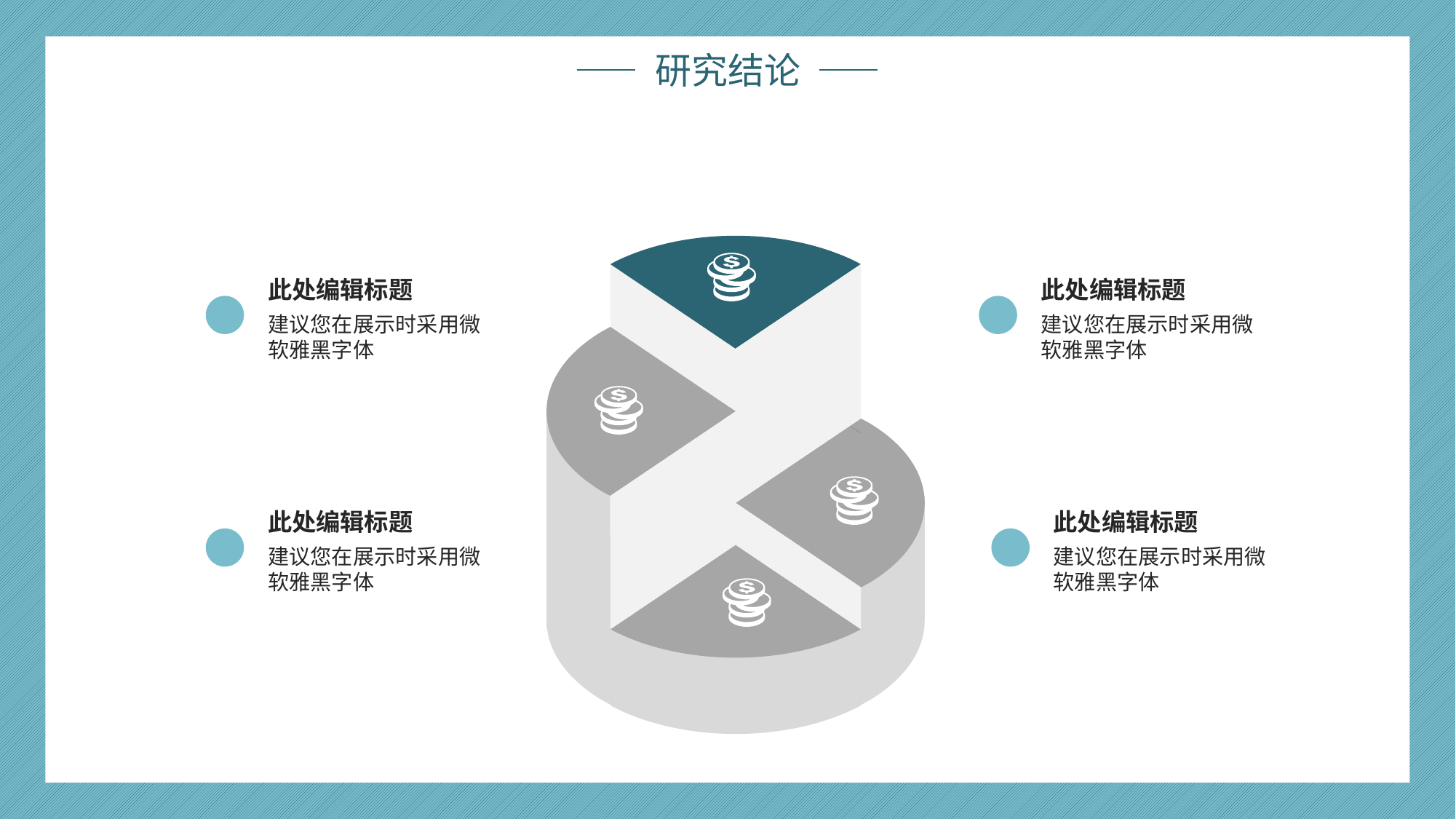

研究结论

此处编辑标题

建议您在展示时采用微软雅黑字体
此处编辑标题

建议您在展示时采用微软雅黑字体
此处编辑标题

建议您在展示时采用微软雅黑字体
此处编辑标题

建议您在展示时采用微软雅黑字体